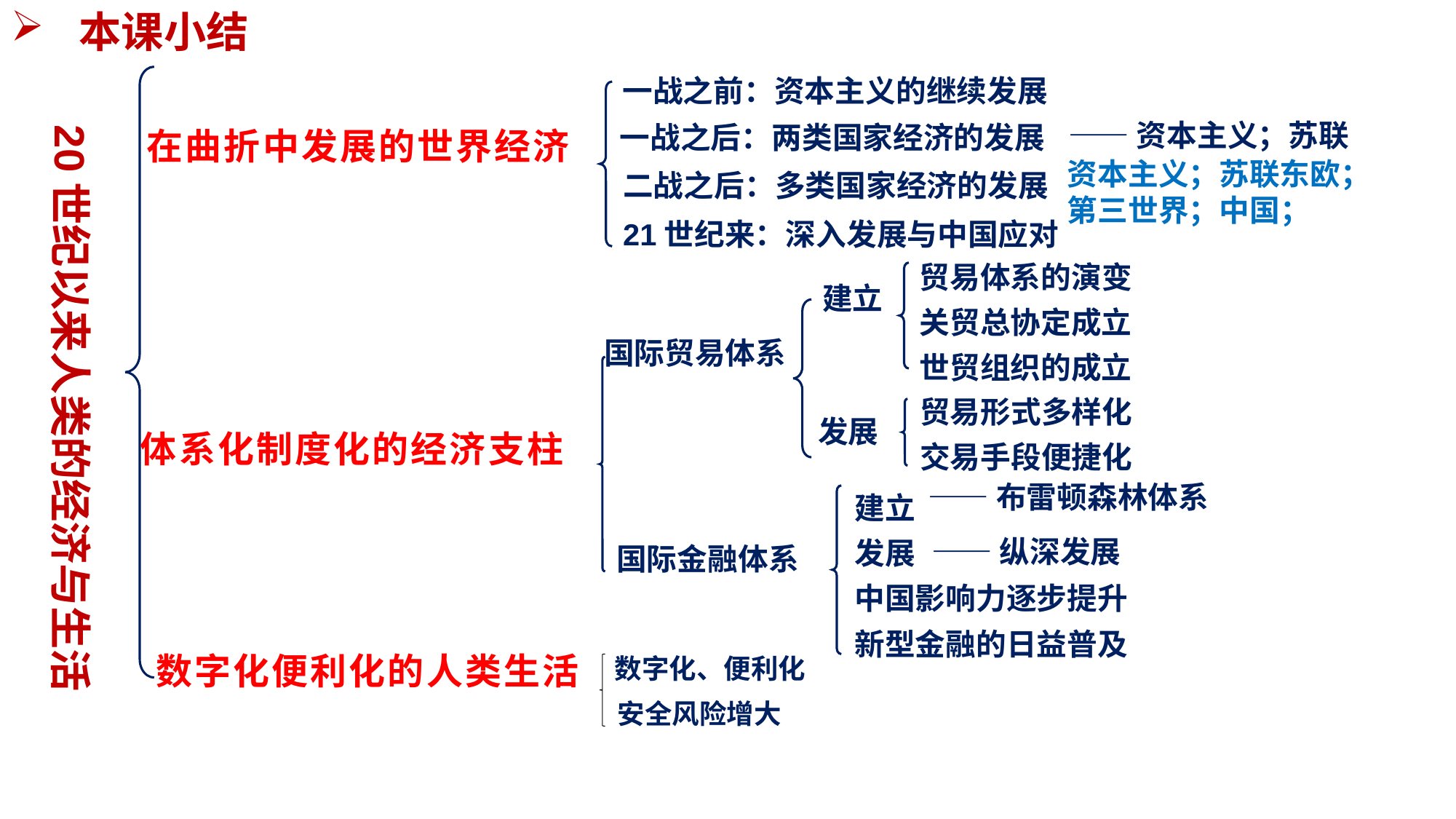

本课小结

在曲折中发展的世界经济
体系化制度化的经济支柱
数字化便利化的人类生活
一战之前：资本主义的继续发展

——资本主义；苏联
一战之后：两类国家经济的发展
资本主义；苏联东欧；
第三世界；中国；
二战之后：多类国家经济的发展
21世纪来：深入发展与中国应对
20世纪以来人类的经济与生活
贸易体系的演变
关贸总协定成立
世贸组织的成立

建立

国际贸易体系

贸易形式多样化
交易手段便捷化

发展
国际金融体系
——布雷顿森林体系
建立
发展
中国影响力逐步提升
新型金融的日益普及
——纵深发展

数字化、便利化

安全风险增大